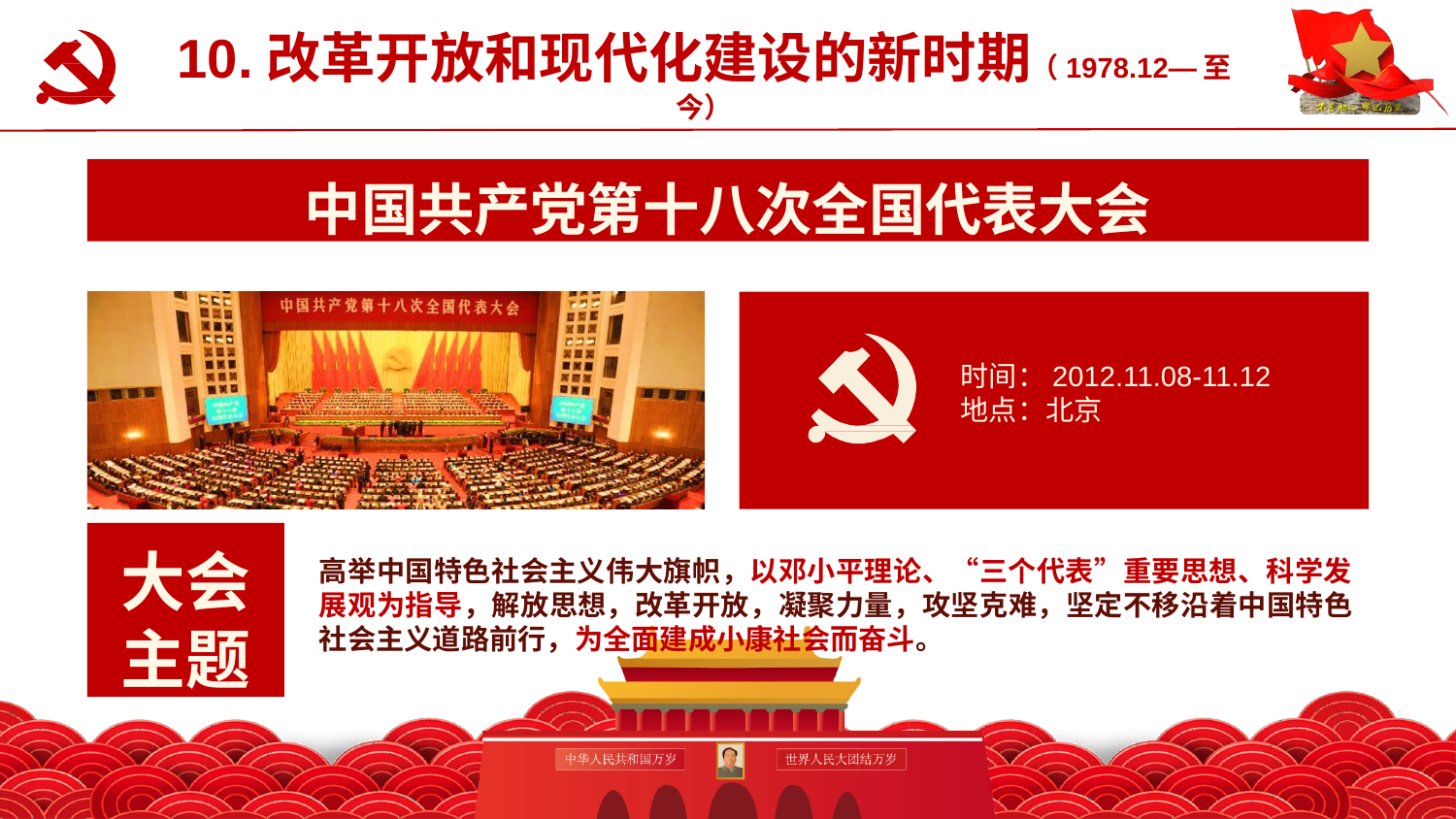

10.改革开放和现代化建设的新时期（1978.12—至今）
认真学习党史新中国史

中国共产党第十八次全国代表大会

时间：2012.11.08-11.12
地点：北京
大会 主题
高举中国特色社会主义伟大旗帜，以邓小平理论、“三个代表”重要思想、科学发 展观为指导，解放思想，改革开放，凝聚力量，攻坚克难，坚定不移沿着中国特色 社会主义道路前行，为全面建成小康社会而奋斗。